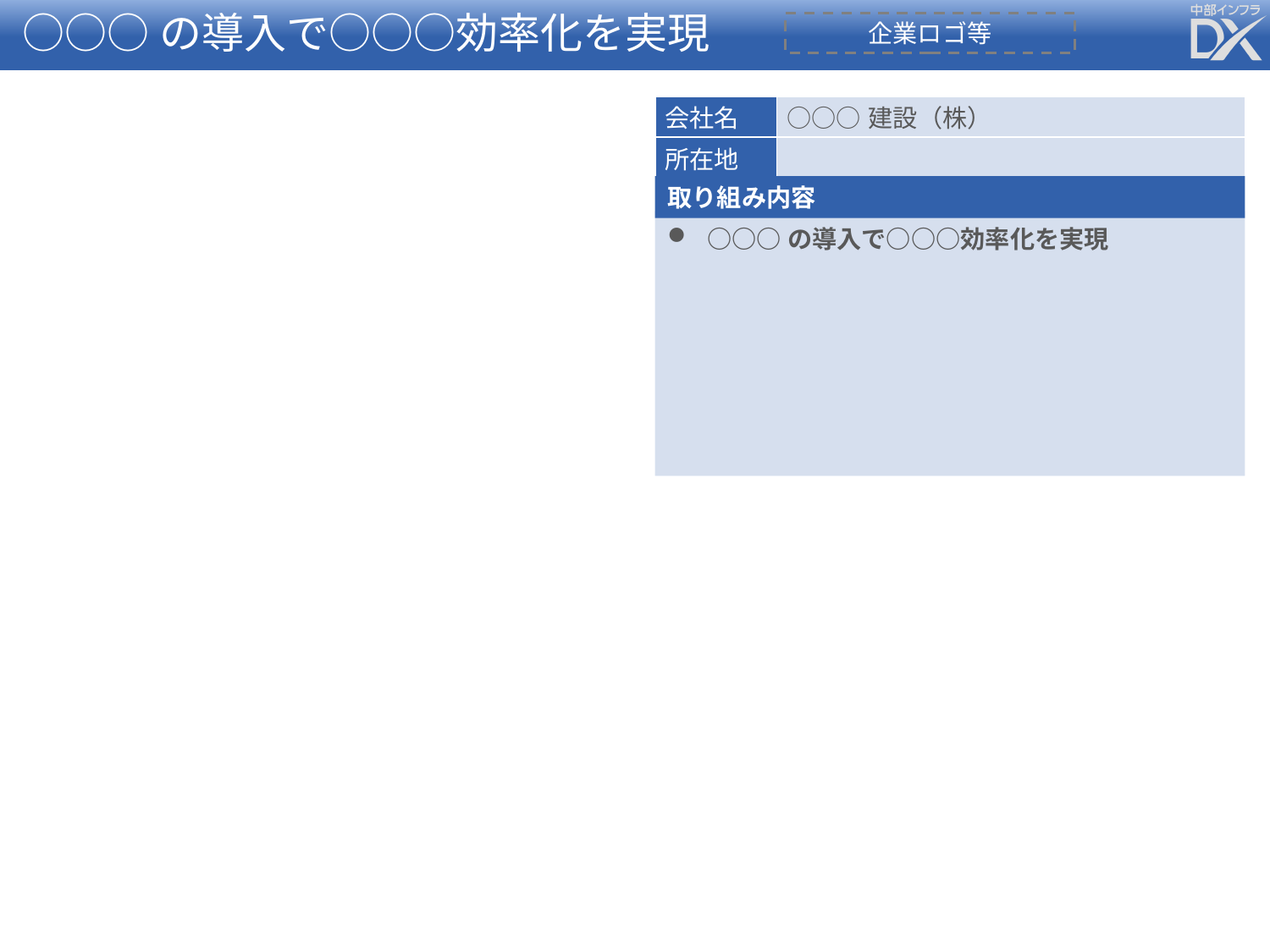

# ○○○の導入で○○○効率化を実現
企業ロゴ等
| 会社名 | ○○○建設（株） |
| --- | --- |
| 所在地 |  |
取り組み内容
○○○の導入で○○○効率化を実現